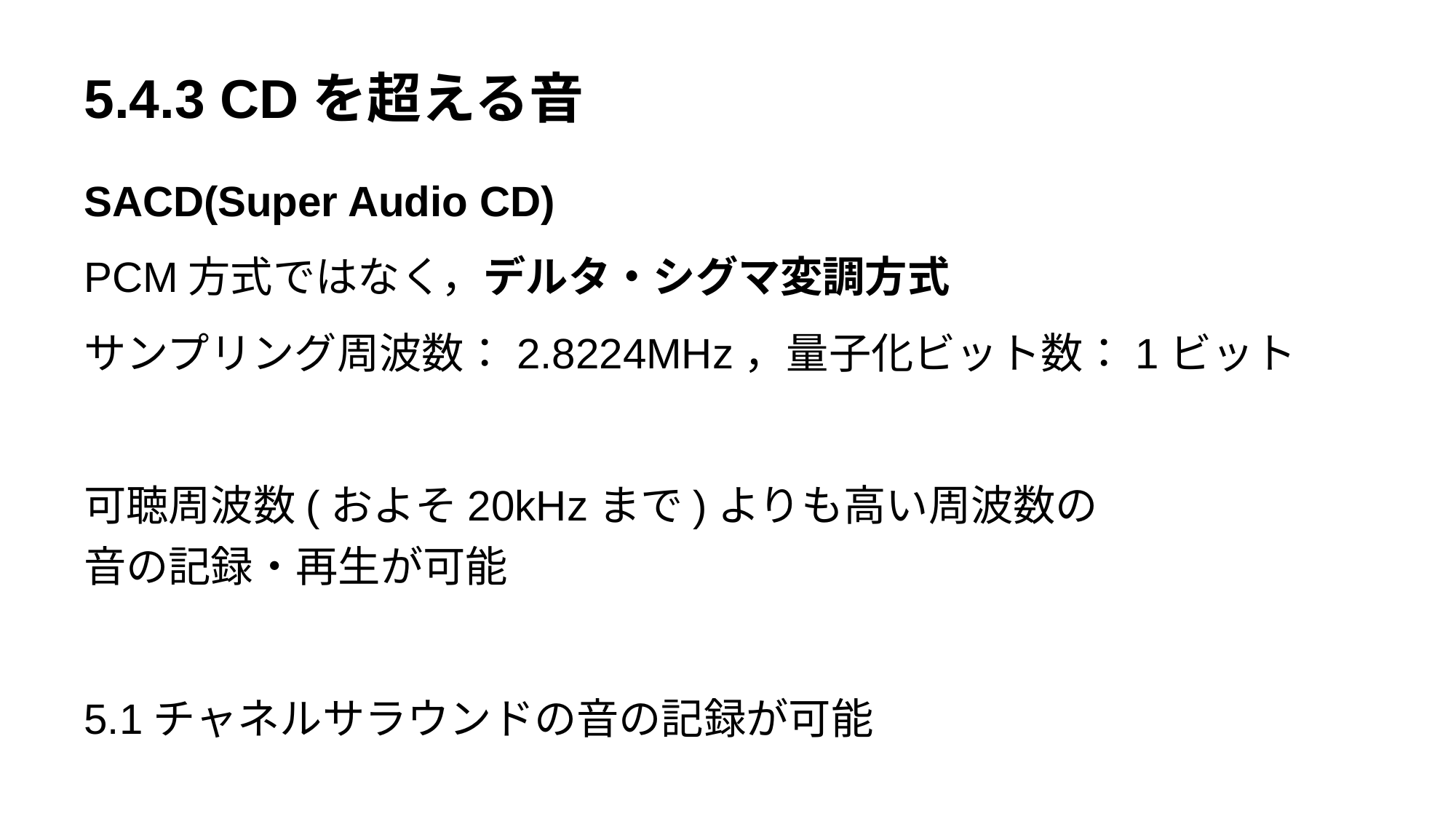

# 5.4.3 CDを超える音
SACD(Super Audio CD)
PCM方式ではなく，デルタ・シグマ変調方式
サンプリング周波数：2.8224MHz，量子化ビット数：1ビット

可聴周波数(およそ20kHzまで)よりも高い周波数の
音の記録・再生が可能

5.1チャネルサラウンドの音の記録が可能